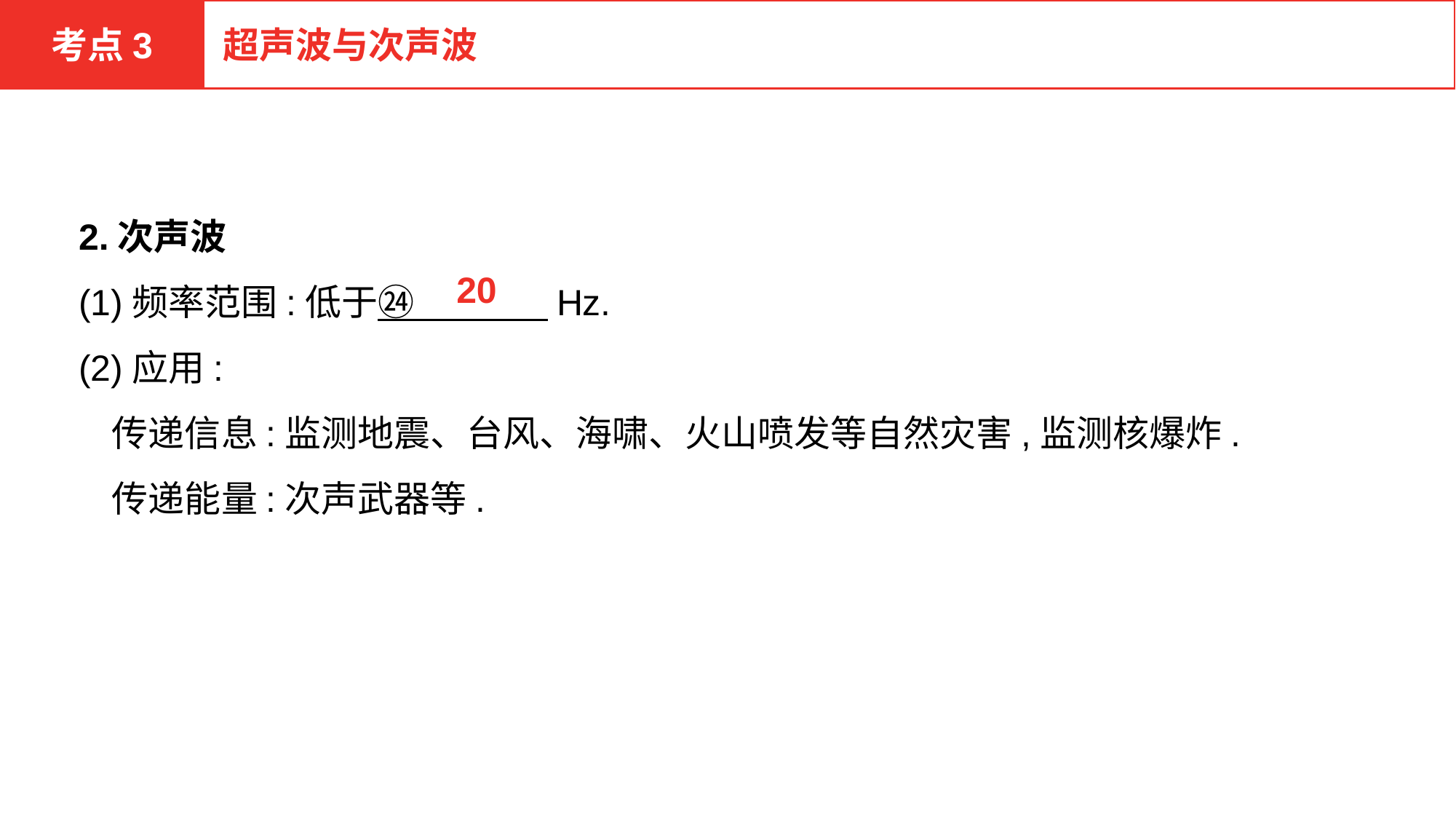

考点3
超声波与次声波
2.次声波
(1)频率范围:低于㉔　　　   Hz.
(2)应用:
   传递信息:监测地震、台风、海啸、火山喷发等自然灾害,监测核爆炸.
   传递能量:次声武器等.
20